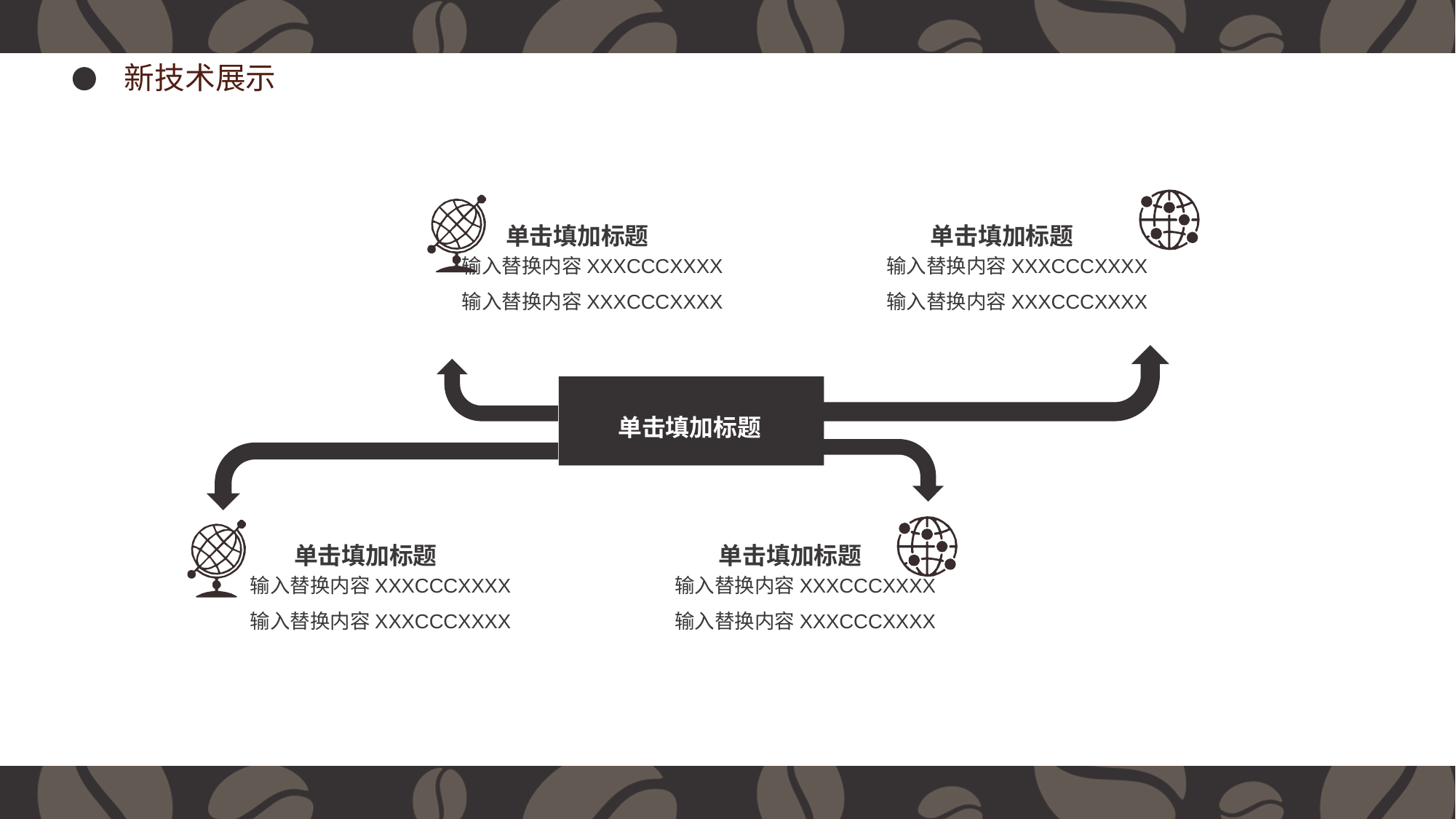

新技术展示

单击填加标题
单击填加标题
输入替换内容XXXCCCXXXX
输入替换内容XXXCCCXXXX
输入替换内容XXXCCCXXXX
输入替换内容XXXCCCXXXX

单击填加标题
单击填加标题
单击填加标题
输入替换内容XXXCCCXXXX
输入替换内容XXXCCCXXXX
输入替换内容XXXCCCXXXX
输入替换内容XXXCCCXXXX